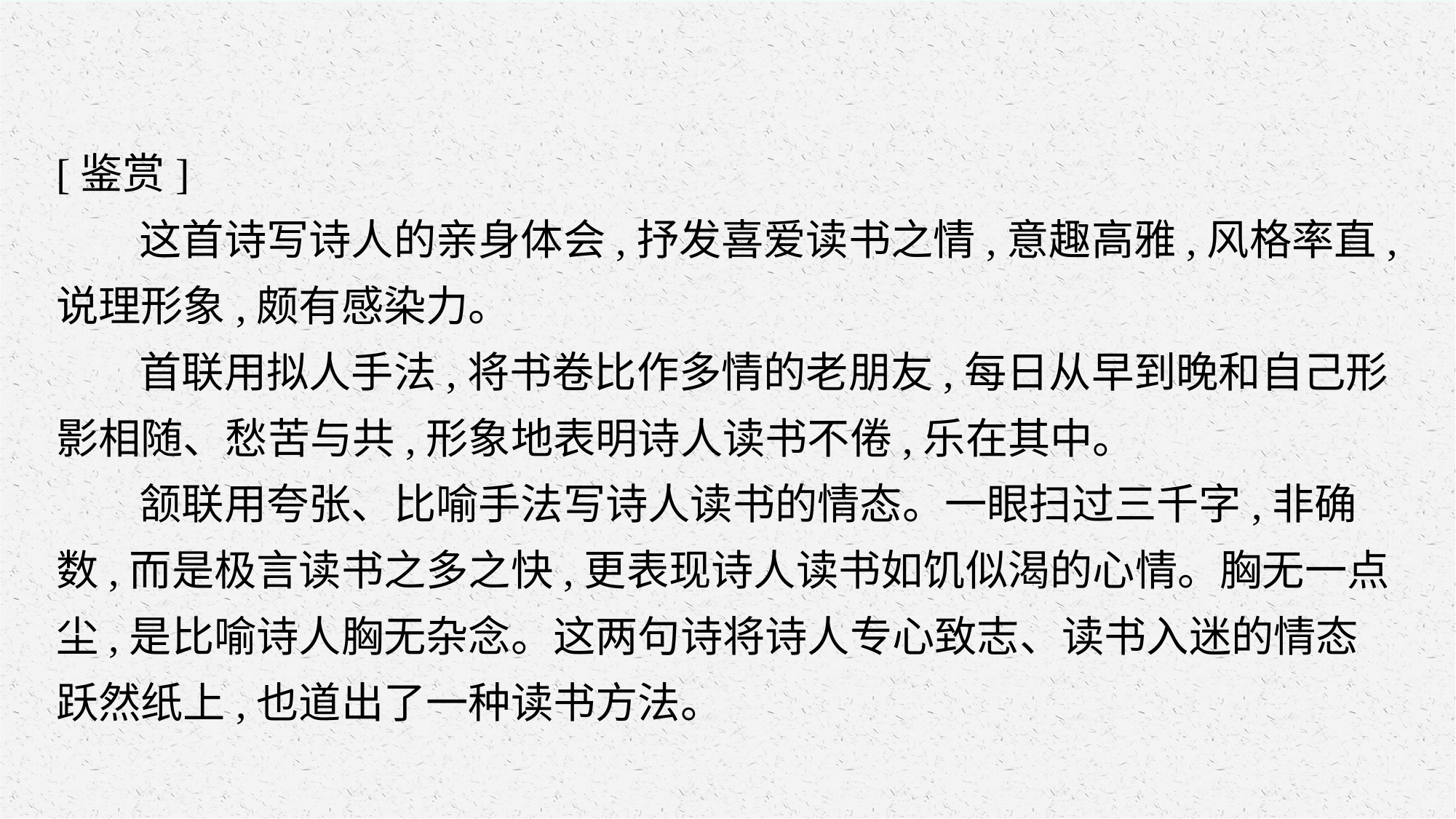

[鉴赏]
这首诗写诗人的亲身体会,抒发喜爱读书之情,意趣高雅,风格率直,说理形象,颇有感染力。
首联用拟人手法,将书卷比作多情的老朋友,每日从早到晚和自己形影相随、愁苦与共,形象地表明诗人读书不倦,乐在其中。
颔联用夸张、比喻手法写诗人读书的情态。一眼扫过三千字,非确数,而是极言读书之多之快,更表现诗人读书如饥似渴的心情。胸无一点尘,是比喻诗人胸无杂念。这两句诗将诗人专心致志、读书入迷的情态跃然纸上,也道出了一种读书方法。